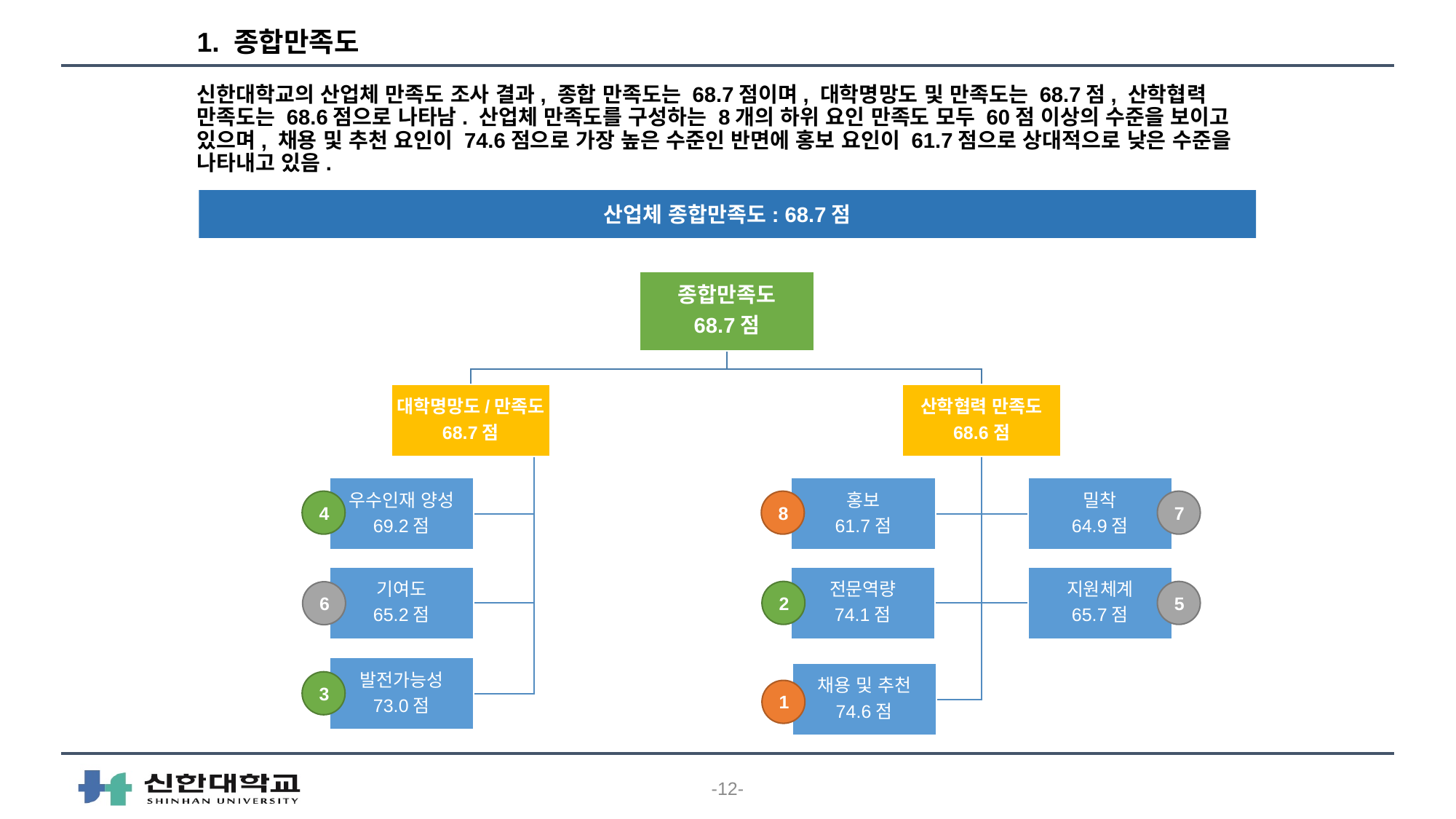

# 1. 종합만족도
신한대학교의 산업체 만족도 조사 결과, 종합 만족도는 68.7점이며, 대학명망도 및 만족도는 68.7점, 산학협력 만족도는 68.6점으로 나타남. 산업체 만족도를 구성하는 8개의 하위 요인 만족도 모두 60점 이상의 수준을 보이고 있으며, 채용 및 추천 요인이 74.6점으로 가장 높은 수준인 반면에 홍보 요인이 61.7점으로 상대적으로 낮은 수준을 나타내고 있음.
산업체 종합만족도: 68.7점
종합만족도
68.7점
대학명망도/만족도
68.7점
우수인재 양성
69.2점
기여도
65.2점
발전가능성
73.0점
산학협력 만족도
68.6점
홍보
61.7점
밀착
64.9점
전문역량
74.1점
지원체계
65.7점
채용 및 추천
74.6점
4
8
7
2
5
6
3
1
-12-